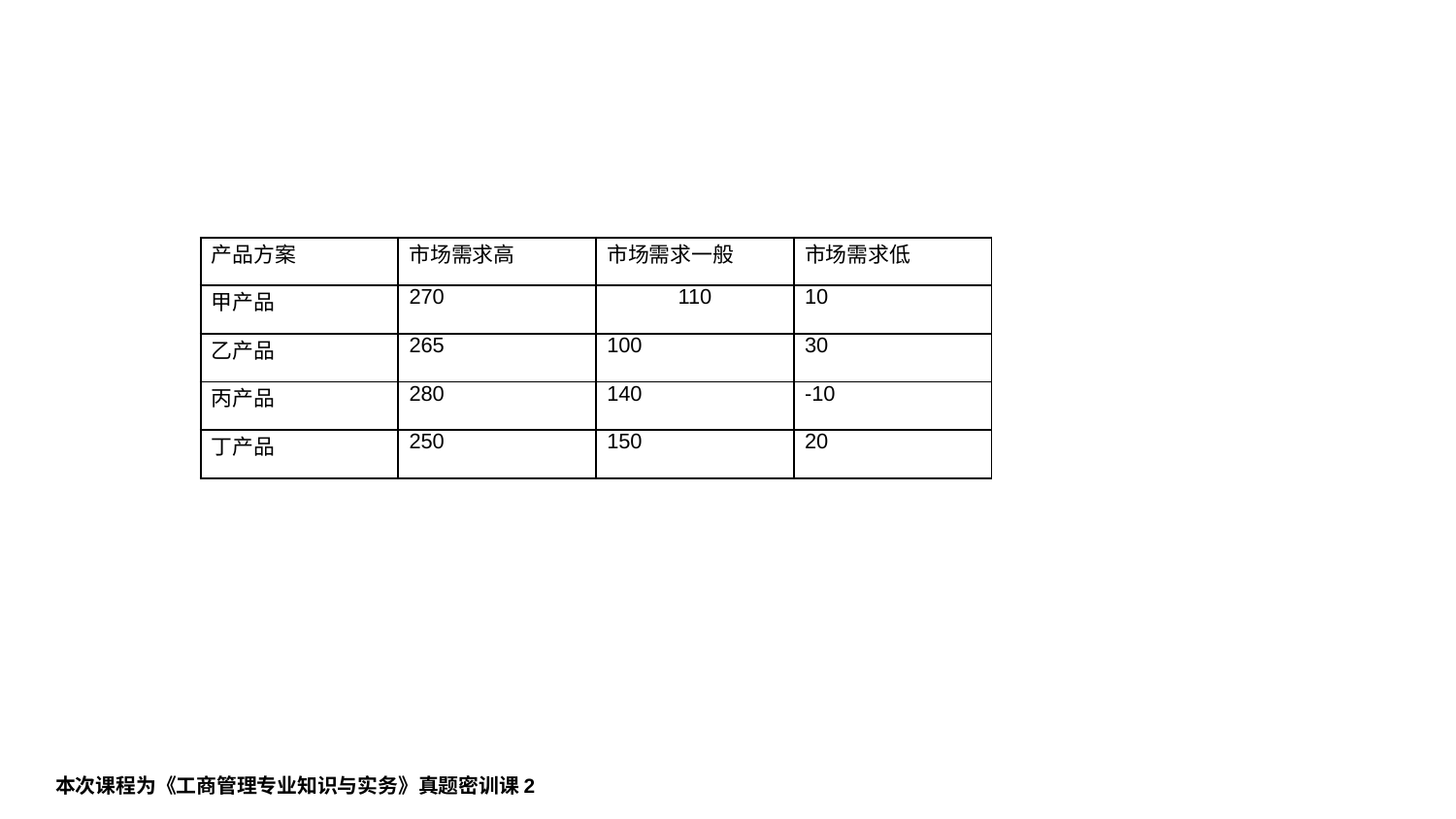

| 产品方案 | 市场需求高 | 市场需求一般 | 市场需求低 |
| --- | --- | --- | --- |
| 甲产品 | 270 | 110 | 10 |
| 乙产品 | 265 | 100 | 30 |
| 丙产品 | 280 | 140 | -10 |
| 丁产品 | 250 | 150 | 20 |